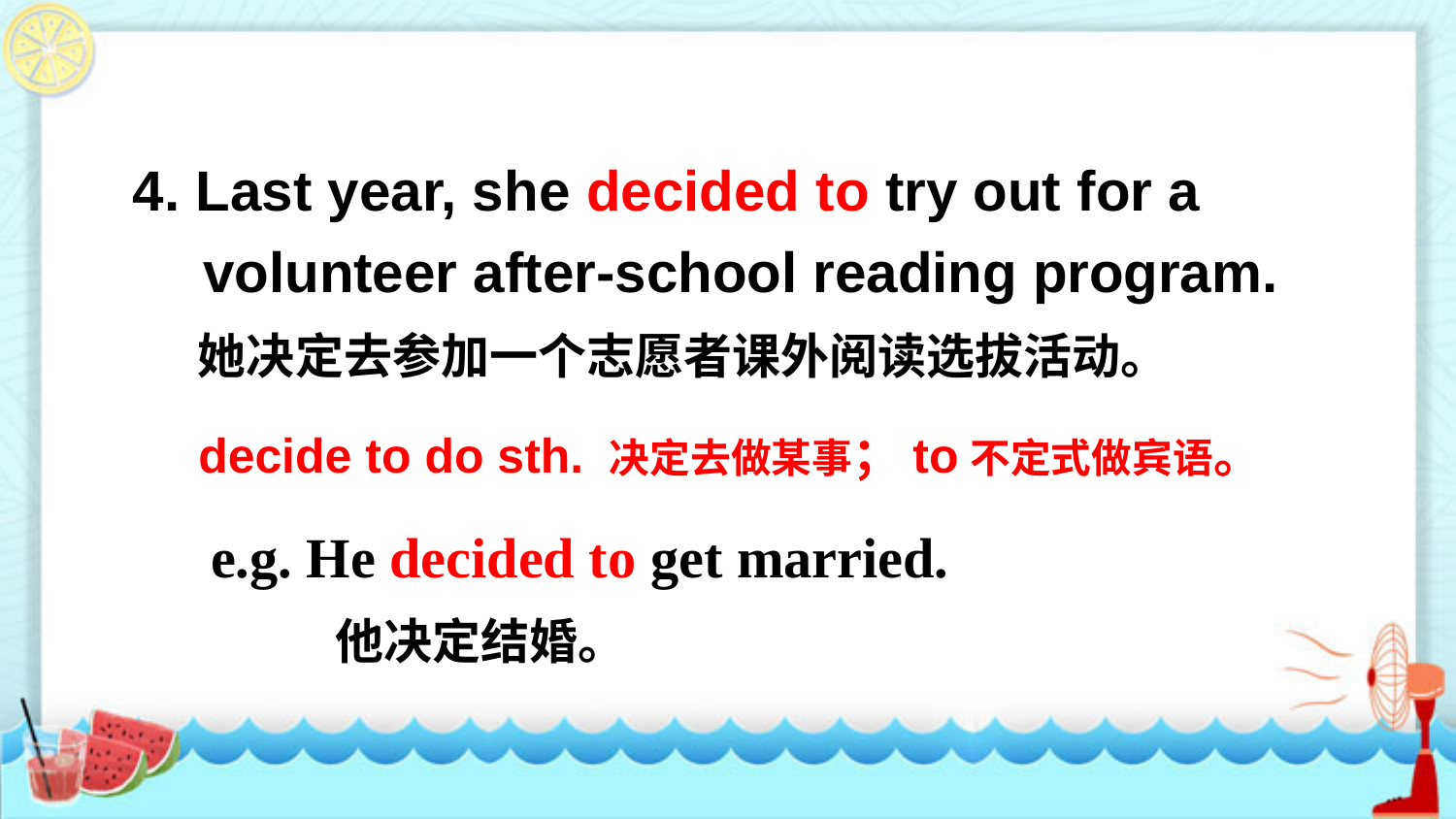

4. Last year, she decided to try out for a volunteer after-school reading program.
    她决定去参加一个志愿者课外阅读选拔活动。
decide to do sth. 决定去做某事；to不定式做宾语。
e.g. He decided to get married.
 他决定结婚。